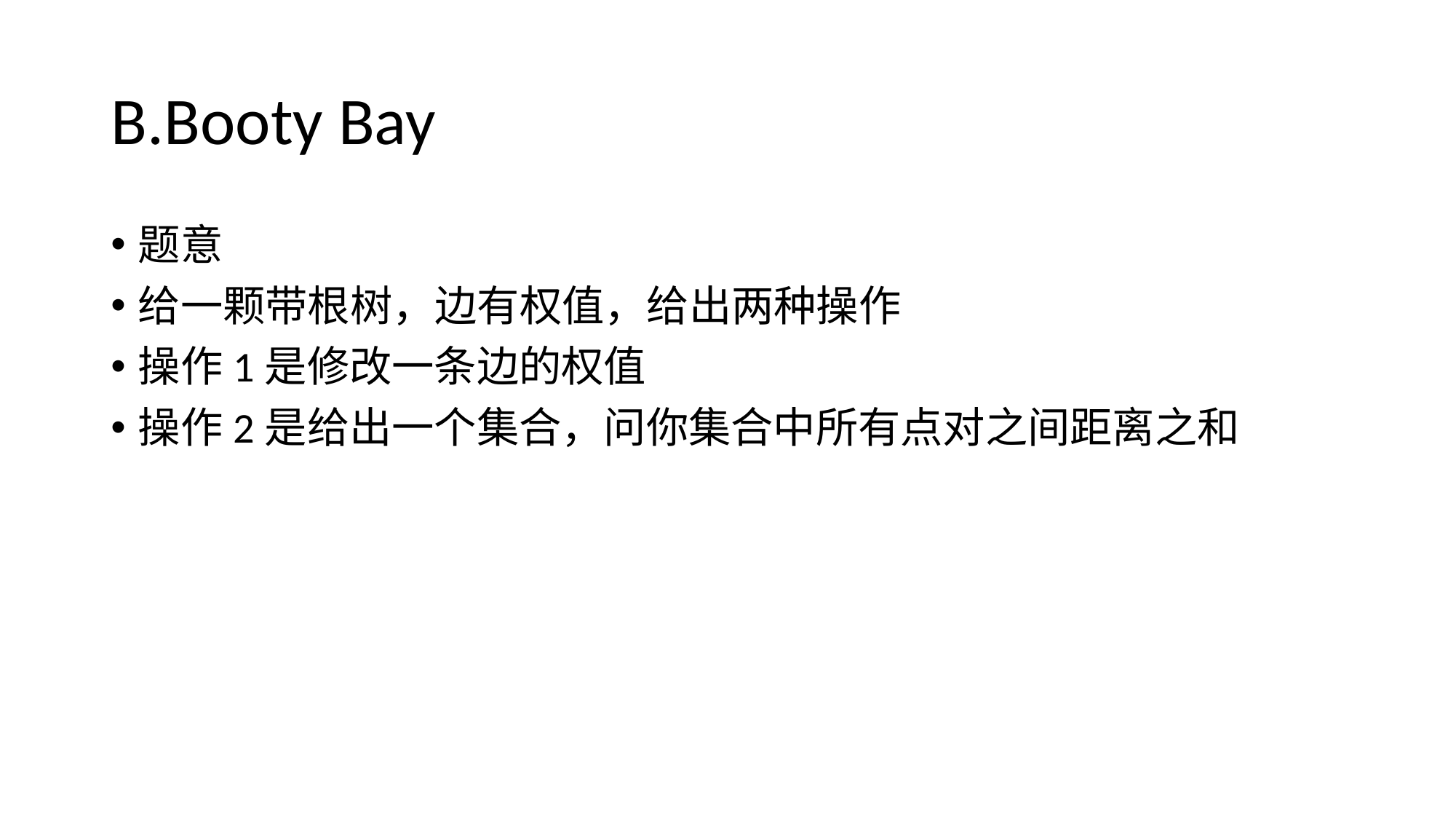

# B.Booty Bay
题意
给一颗带根树，边有权值，给出两种操作
操作1是修改一条边的权值
操作2是给出一个集合，问你集合中所有点对之间距离之和